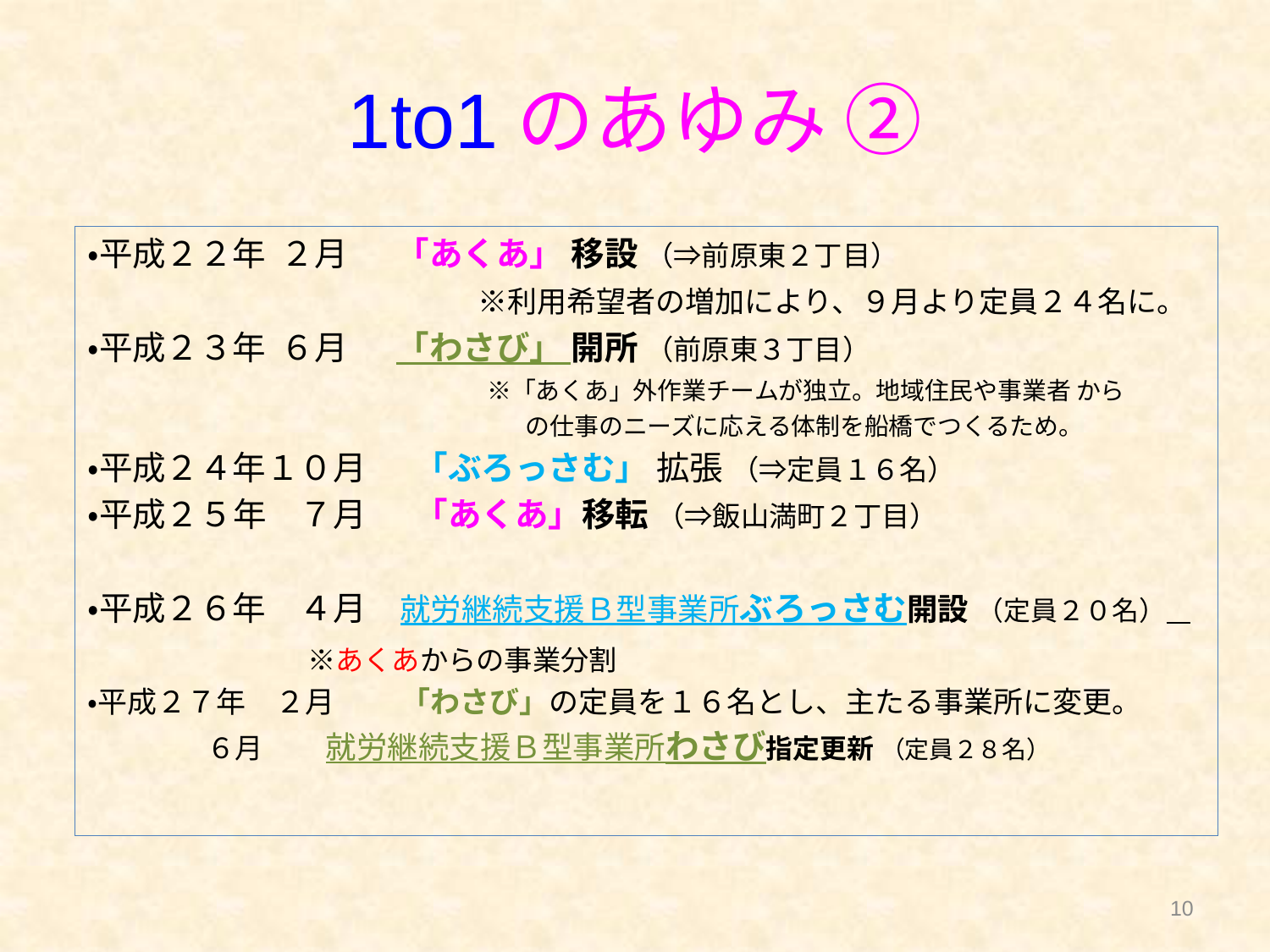

# 1to1のあゆみ ②
・平成２２年  ２月　  「あくあ」 移設 （⇒前原東２丁目）
　　　　　　　　　　　   ※利用希望者の増加により、９月より定員２４名に。
・平成２３年  ６月 　 「わさび」 開所 （前原東３丁目）
　　　　　　　　　　　　　　 ※「あくあ」外作業チームが独立。地域住民や事業者 から
　　　　　　　　　　　　　　　　　　の仕事のニーズに応える体制を船橋でつくるため。
・平成２４年１０月　  「ぶろっさむ」 拡張 （⇒定員１６名）
・平成２５年　７月　  「あくあ」移転 （⇒飯山満町２丁目）

・平成２６年　４月　就労継続支援Ｂ型事業所ぶろっさむ開設 （定員２０名）
                         　　※あくあからの事業分割
・平成２７年　２月　　 「わさび」の定員を１６名とし、主たる事業所に変更。
                  ６月　　 就労継続支援Ｂ型事業所わさび指定更新 （定員２８名）
10